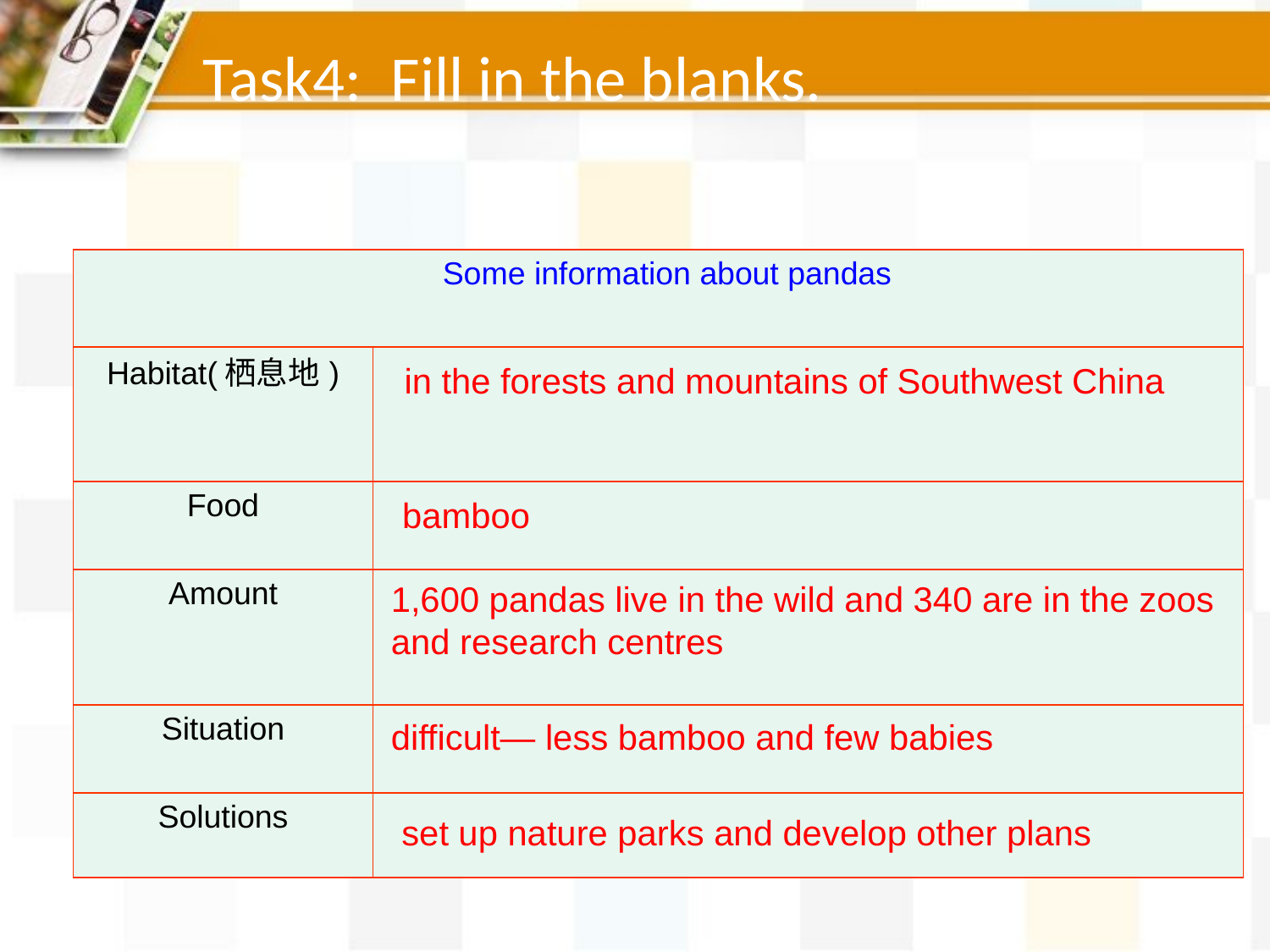

Task4:  Fill in the blanks.
| Some information about pandas |  |
| --- | --- |
| Habitat(栖息地) |  |
| Food |  |
| Amount |  |
| Situation |  |
| Solutions |  |
in the forests and mountains of Southwest China
bamboo
1,600 pandas live in the wild and 340 are in the zoos and research centres
difficult— less bamboo and few babies
set up nature parks and develop other plans